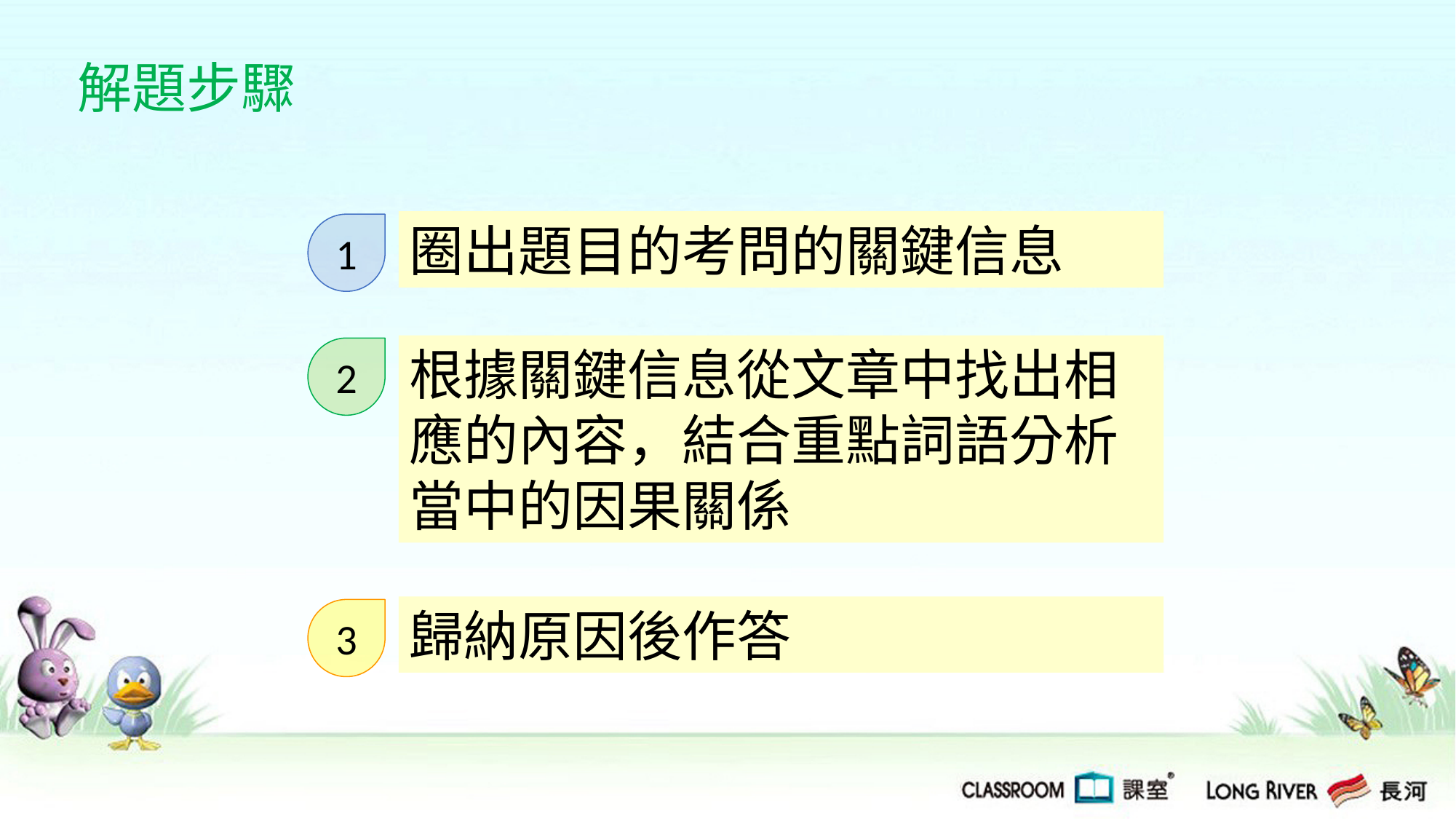

解題步驟
圈出題目的考問的關鍵信息
1
根據關鍵信息從文章中找出相應的內容，結合重點詞語分析當中的因果關係
2
歸納原因後作答
3